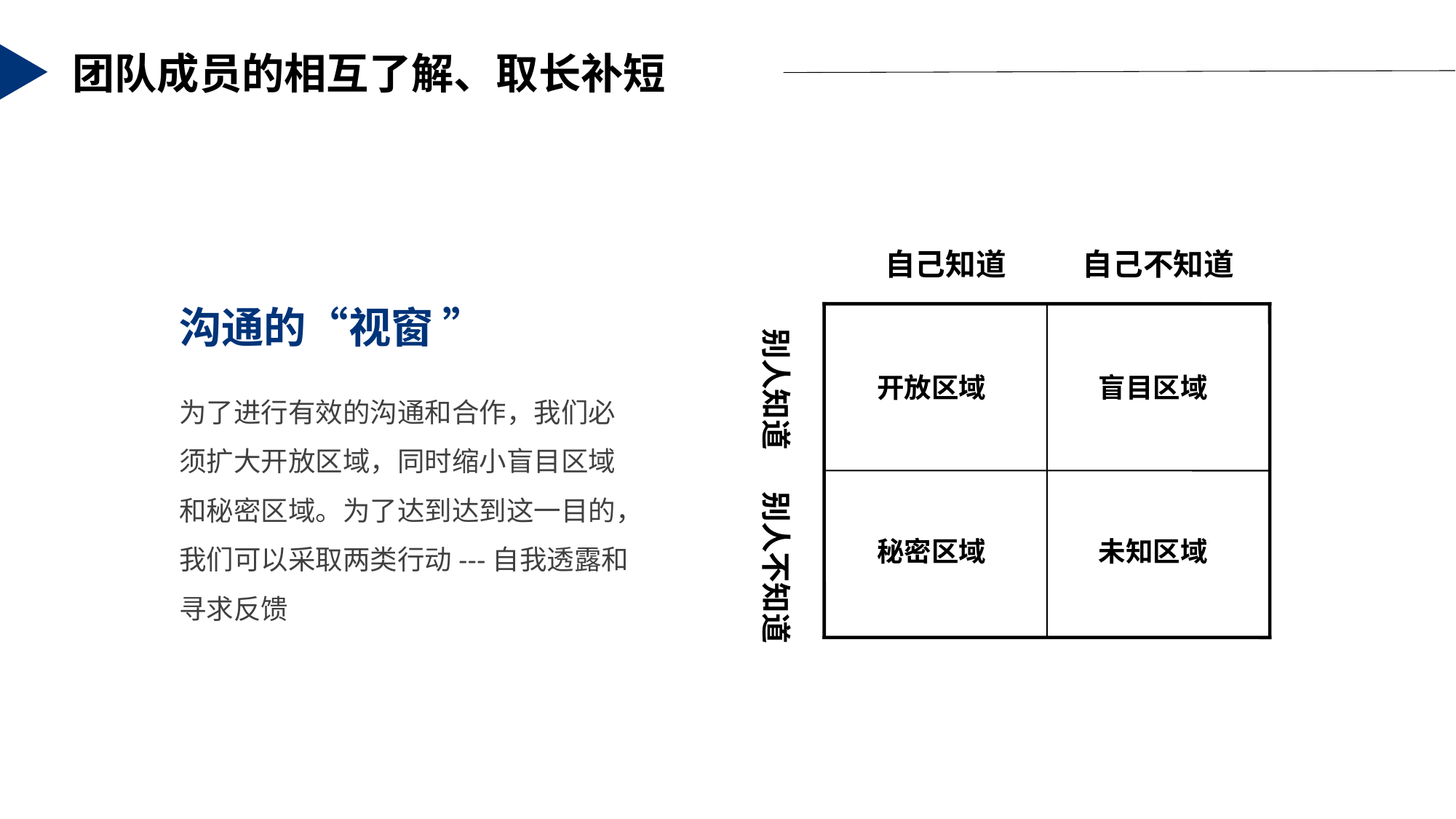

自己知道           自己不知道
 别人知道      别人不知道

开放区域
盲目区域

秘密区域
未知区域

沟通的“视窗 ”
为了进行有效的沟通和合作，我们必须扩大开放区域，同时缩小盲目区域和秘密区域。为了达到达到这一目的，我们可以采取两类行动---自我透露和寻求反馈